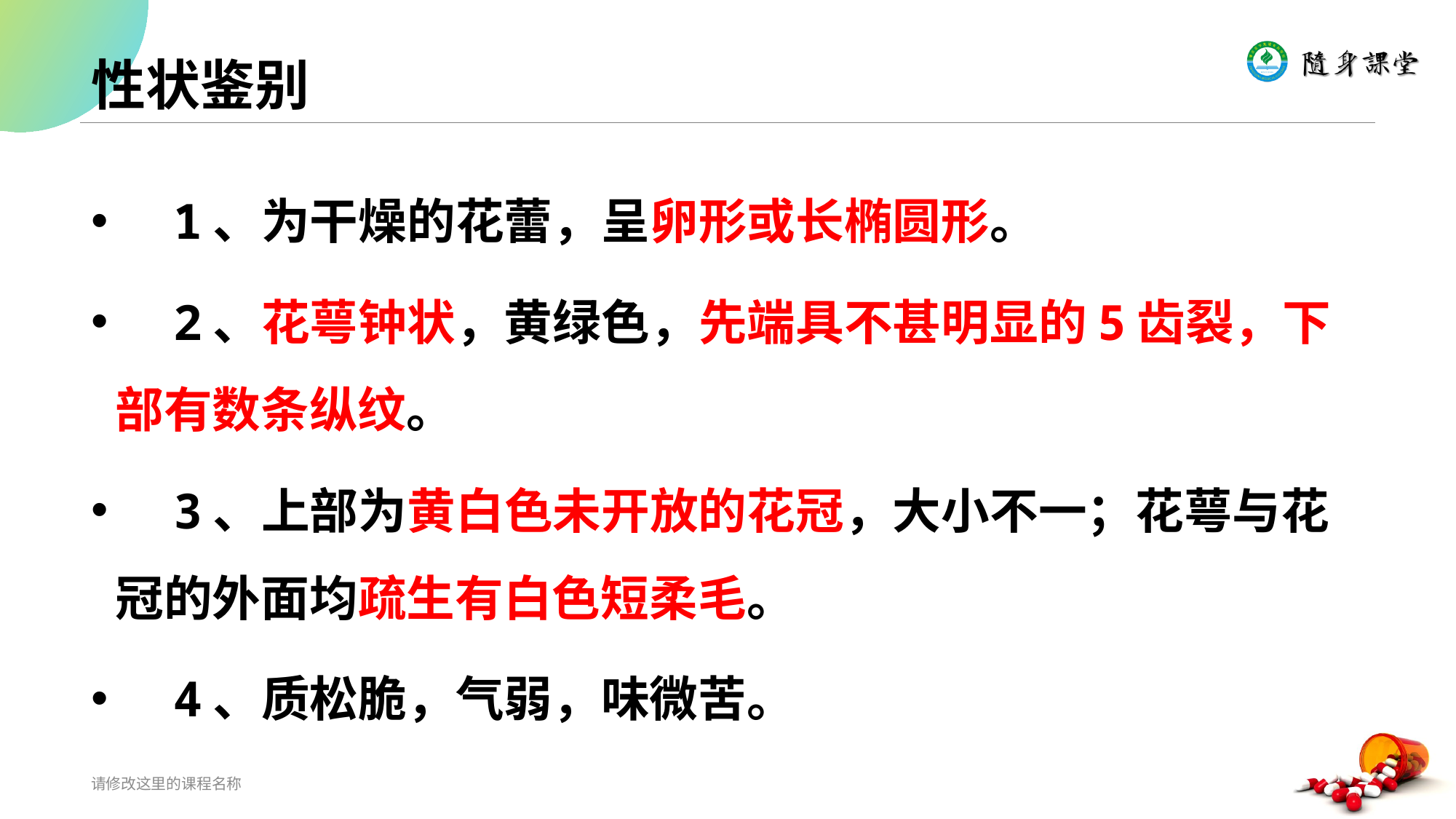

# 性状鉴别
  1、为干燥的花蕾，呈卵形或长椭圆形。
  2、花萼钟状，黄绿色，先端具不甚明显的5齿裂，下部有数条纵纹。
  3、上部为黄白色未开放的花冠，大小不一；花萼与花冠的外面均疏生有白色短柔毛。
  4、质松脆，气弱，味微苦。
请修改这里的课程名称
10